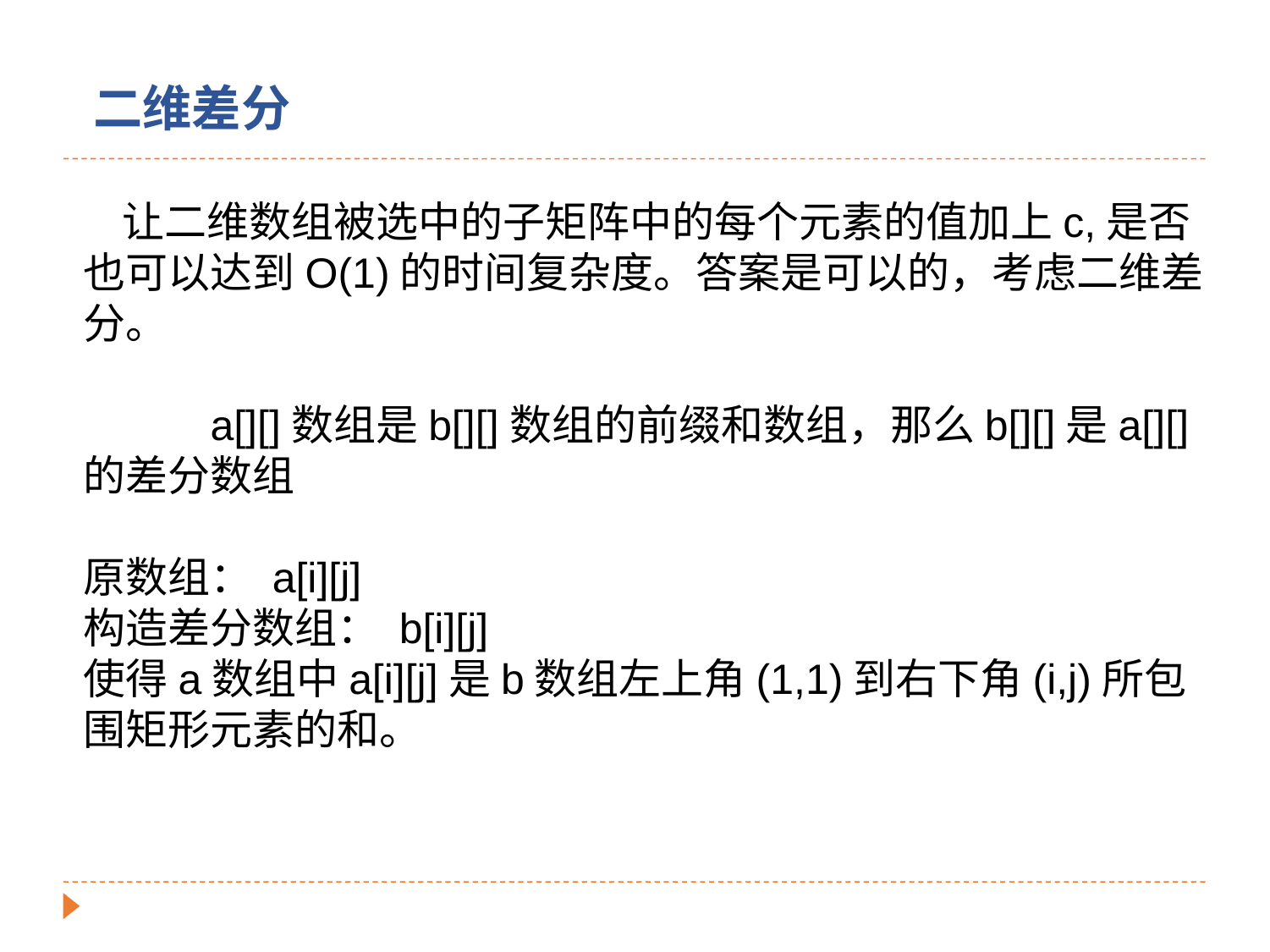

二维差分
   让二维数组被选中的子矩阵中的每个元素的值加上c,是否也可以达到O(1)的时间复杂度。答案是可以的，考虑二维差分。

	a[][]数组是b[][]数组的前缀和数组，那么b[][]是a[][]的差分数组

原数组： a[i][j]
构造差分数组： b[i][j]
使得a数组中a[i][j]是b数组左上角(1,1)到右下角(i,j)所包围矩形元素的和。